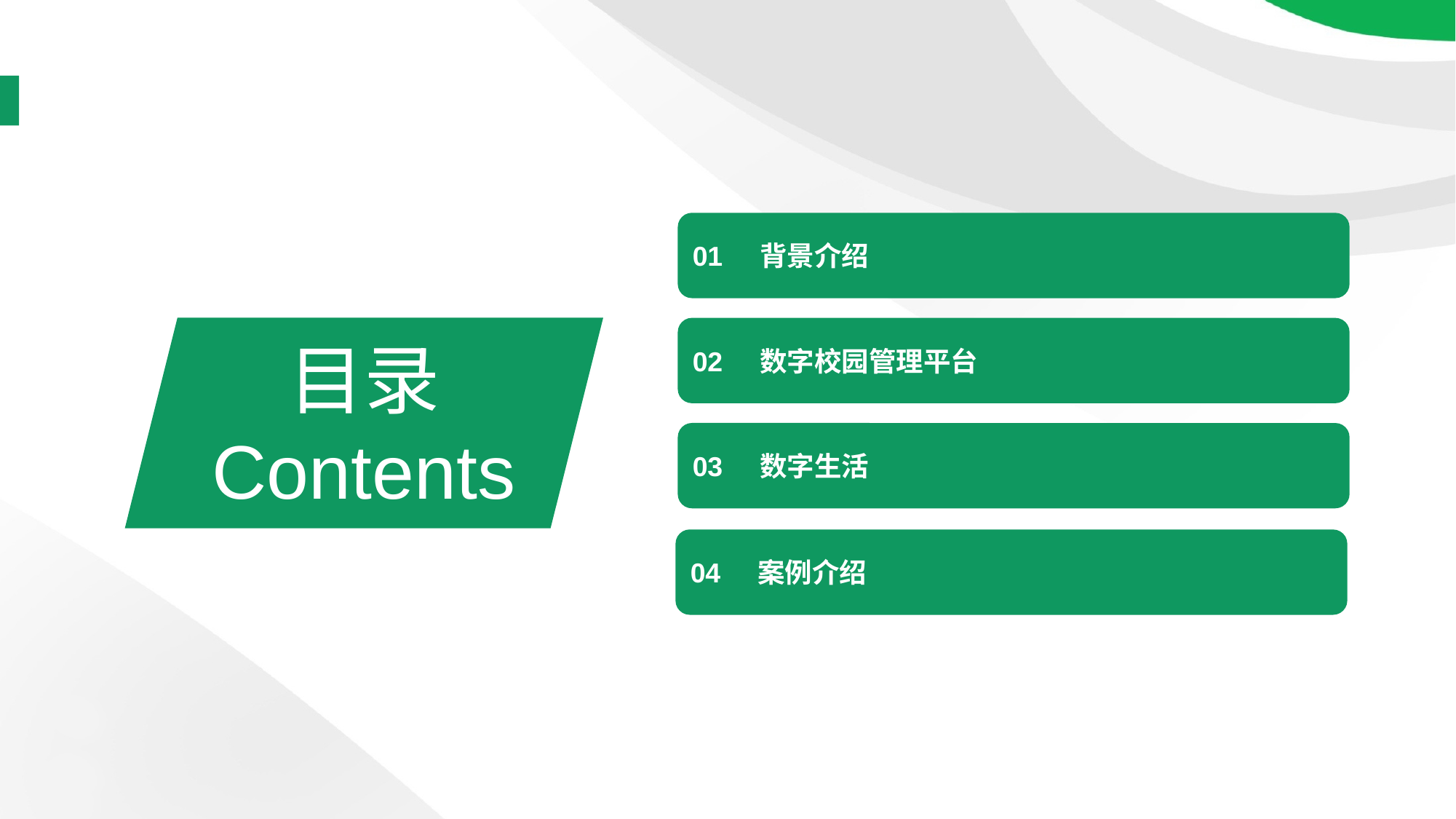

01    背景介绍
目录
Contents
02    数字校园管理平台
03    数字生活

04    案例介绍